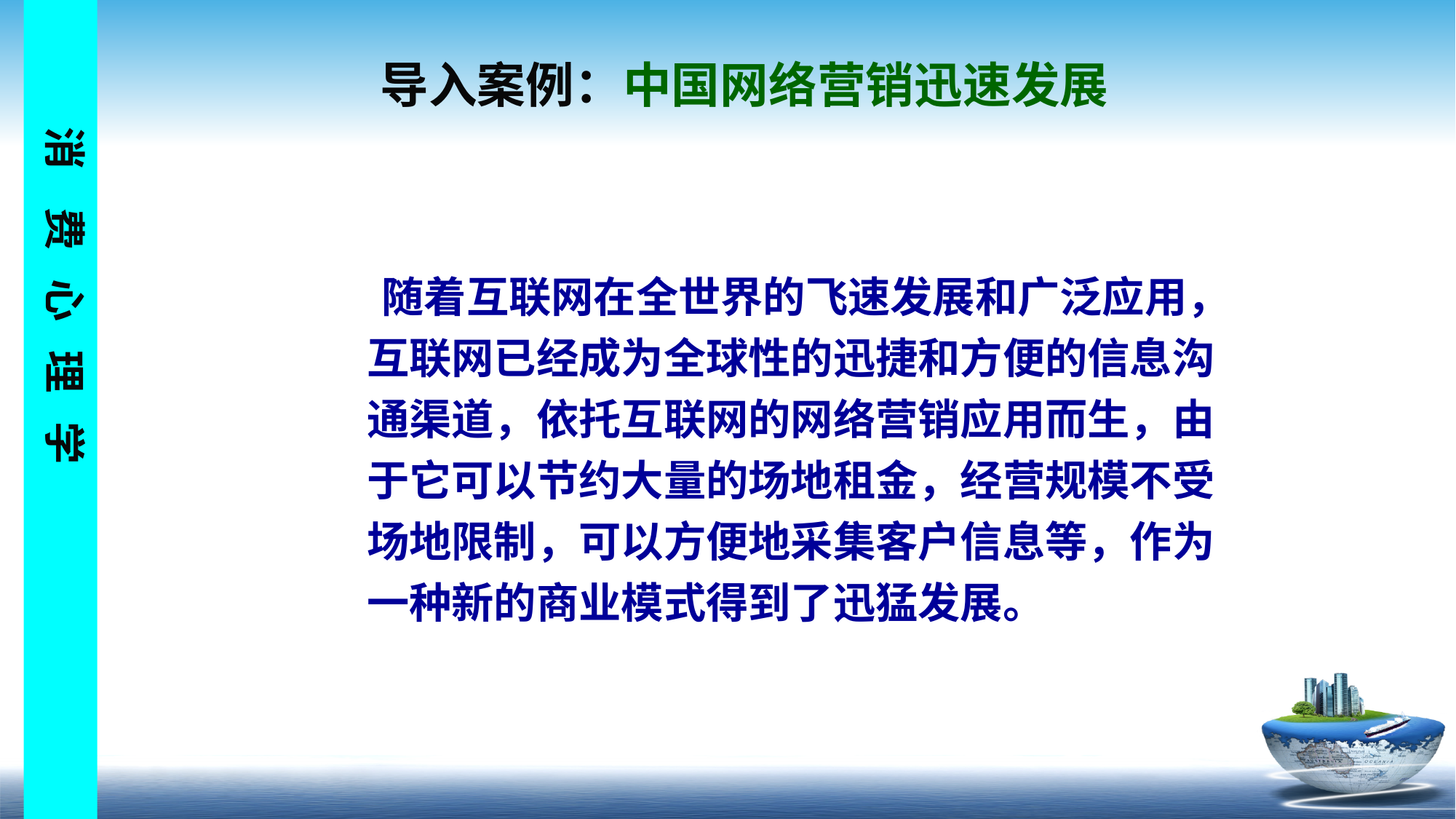

# 导入案例：中国网络营销迅速发展
       随着互联网在全世界的飞速发展和广泛应用，互联网已经成为全球性的迅捷和方便的信息沟通渠道，依托互联网的网络营销应用而生，由于它可以节约大量的场地租金，经营规模不受场地限制，可以方便地采集客户信息等，作为一种新的商业模式得到了迅猛发展。